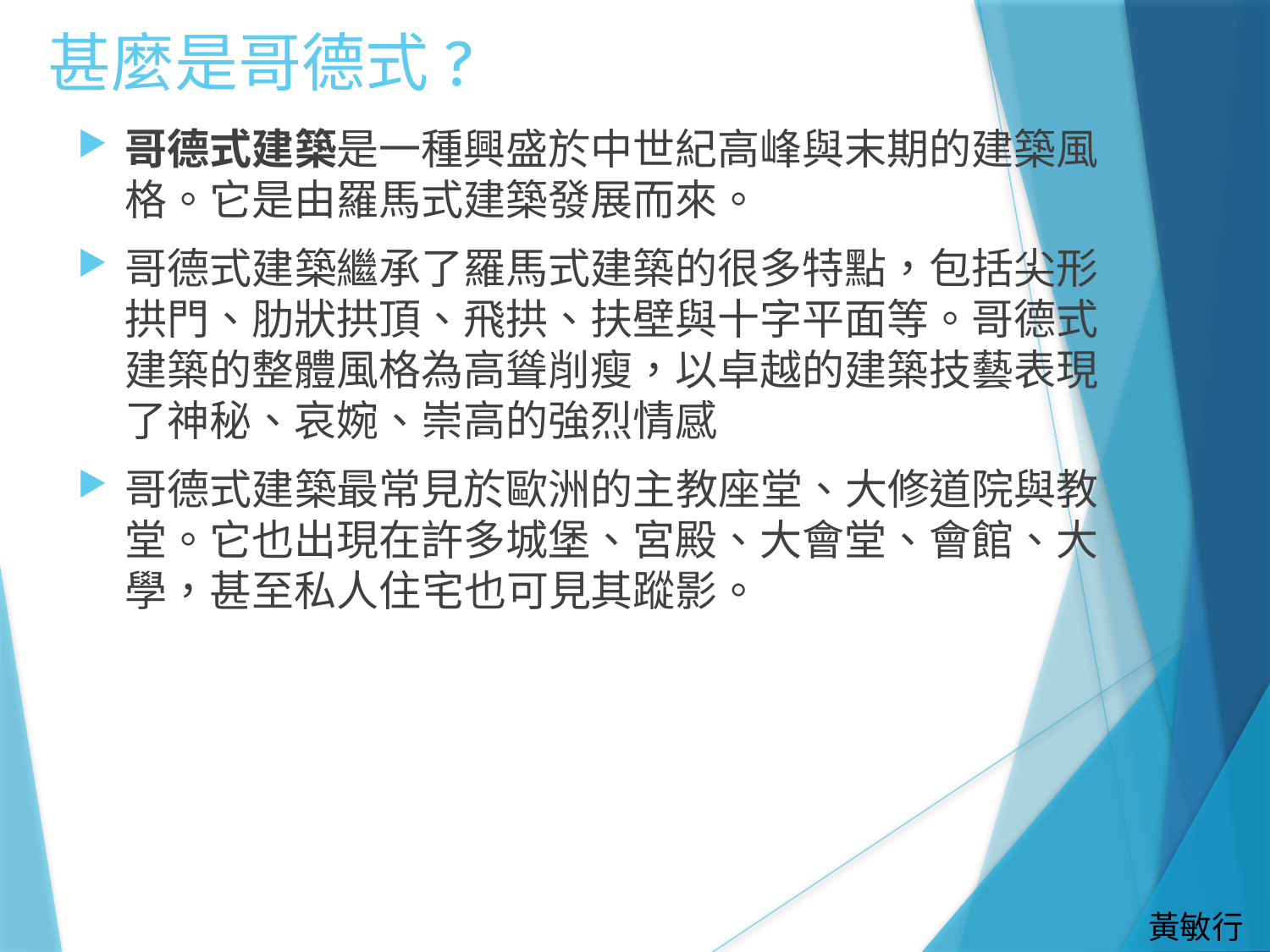

# 甚麼是哥德式?
哥德式建築是一種興盛於中世紀高峰與末期的建築風格。它是由羅馬式建築發展而來。
哥德式建築繼承了羅馬式建築的很多特點，包括尖形拱門、肋狀拱頂、飛拱、扶壁與十字平面等。哥德式建築的整體風格為高聳削瘦，以卓越的建築技藝表現了神秘、哀婉、崇高的強烈情感
哥德式建築最常見於歐洲的主教座堂、大修道院與教堂。它也出現在許多城堡、宮殿、大會堂、會館、大學，甚至私人住宅也可見其蹤影。

黃敏行